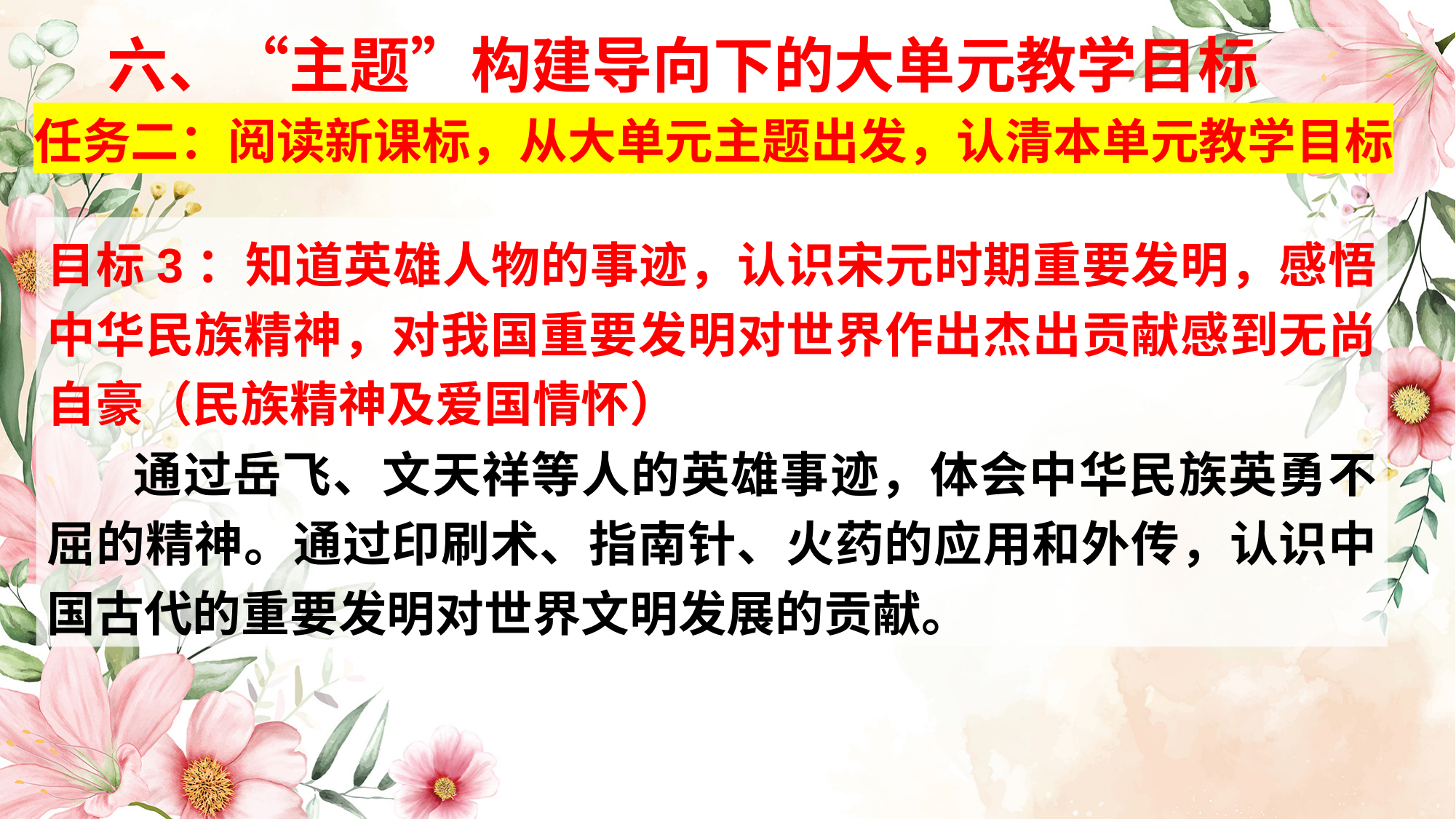

六、“主题”构建导向下的大单元教学目标
任务二：阅读新课标，从大单元主题出发，认清本单元教学目标
目标3：知道英雄人物的事迹，认识宋元时期重要发明，感悟中华民族精神，对我国重要发明对世界作出杰出贡献感到无尚自豪（民族精神及爱国情怀）
      通过岳飞、文天祥等人的英雄事迹，体会中华民族英勇不屈的精神。通过印刷术、指南针、火药的应用和外传，认识中国古代的重要发明对世界文明发展的贡献。